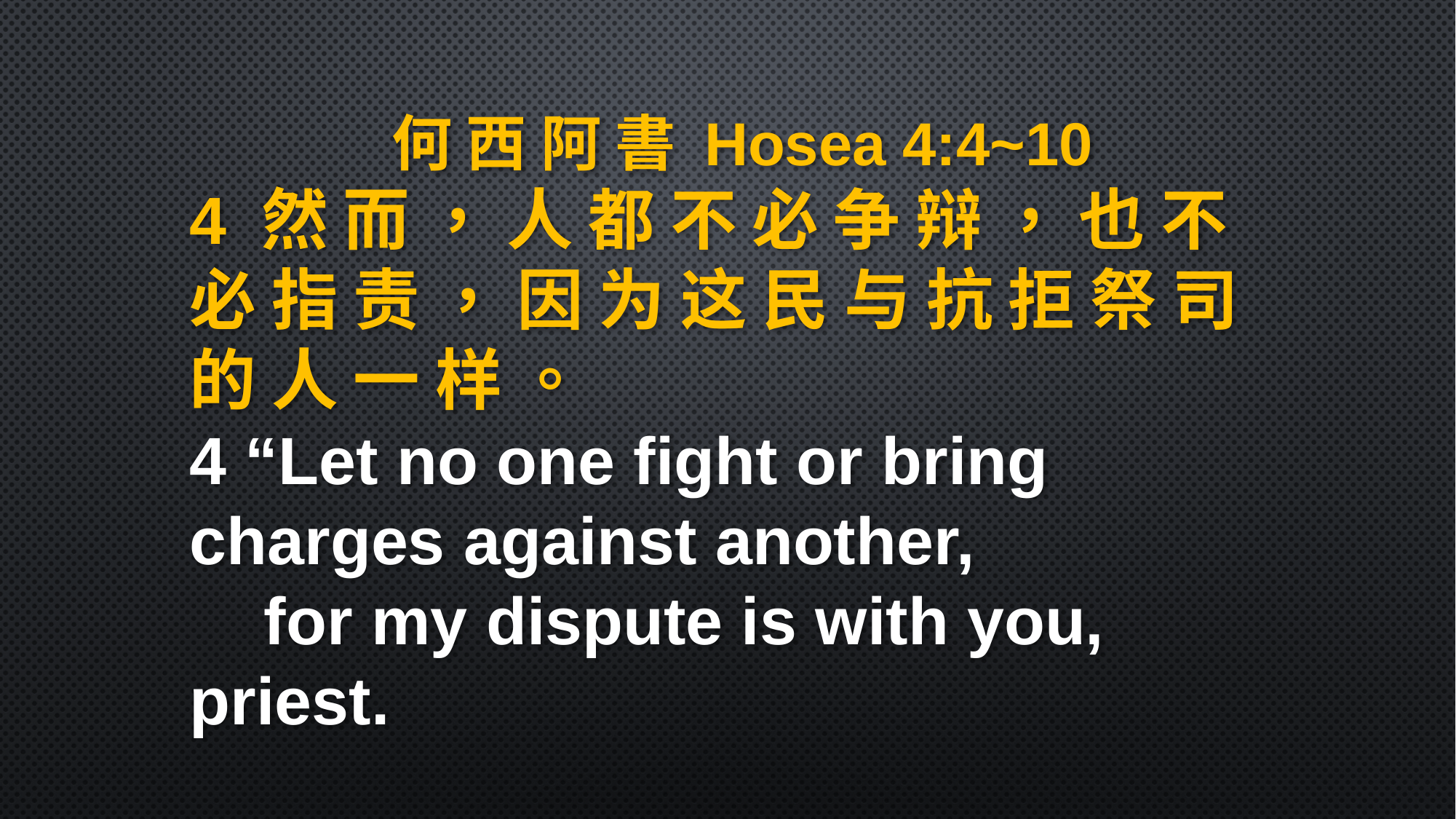

何 西 阿 書 Hosea 4:4~10
4 然 而 ， 人 都 不 必 争 辩 ， 也 不 必 指 责 ， 因 为 这 民 与 抗 拒 祭 司 的 人 一 样 。
4 “Let no one fight or bring charges against another,
    for my dispute is with you, priest.